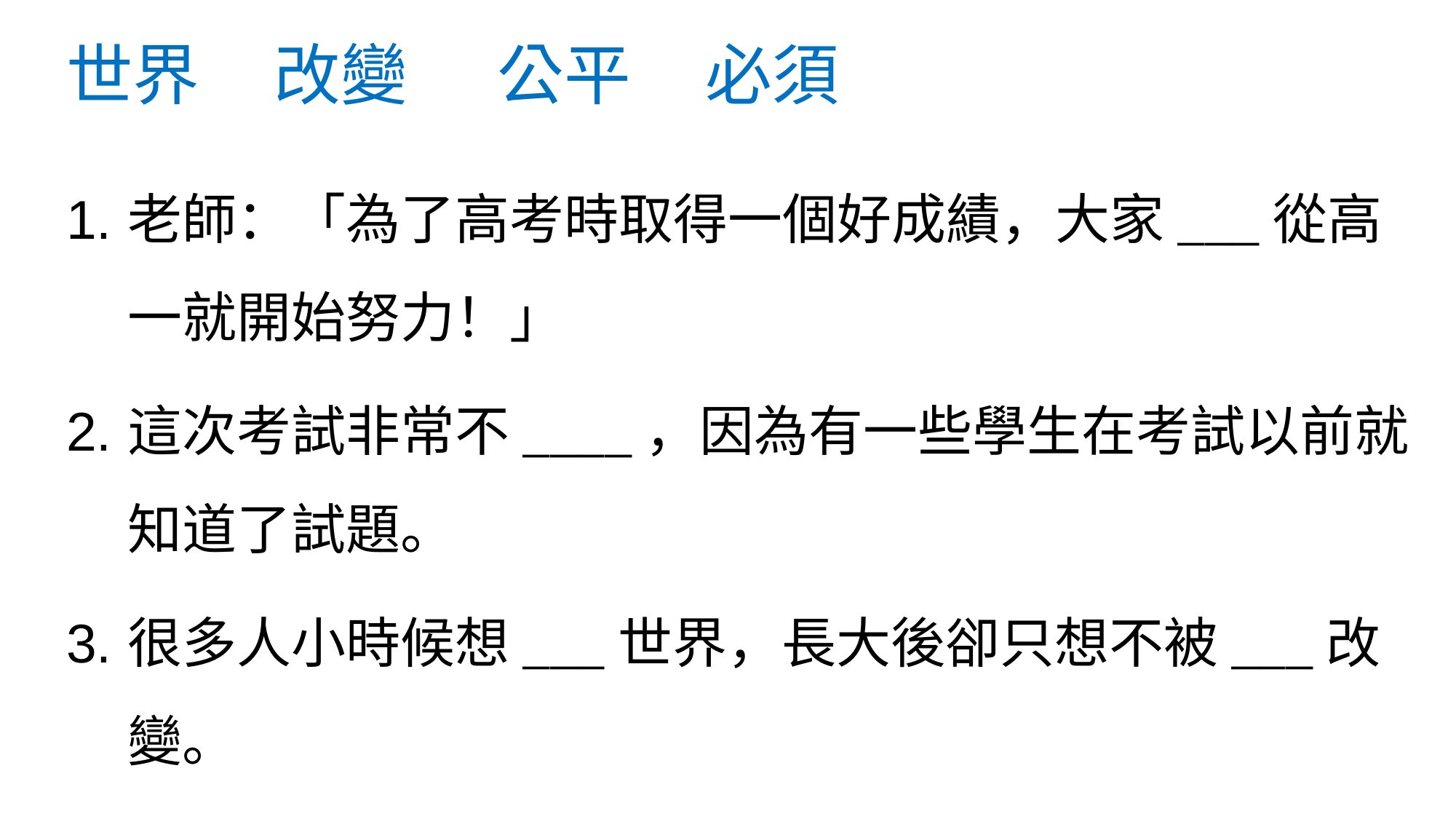

# 世界     改變      公平     必須
老師：「為了高考時取得一個好成績，大家___從高一就開始努力！」
這次考試非常不____，因為有一些學生在考試以前就知道了試題。
很多人小時候想___世界，長大後卻只想不被___改變。